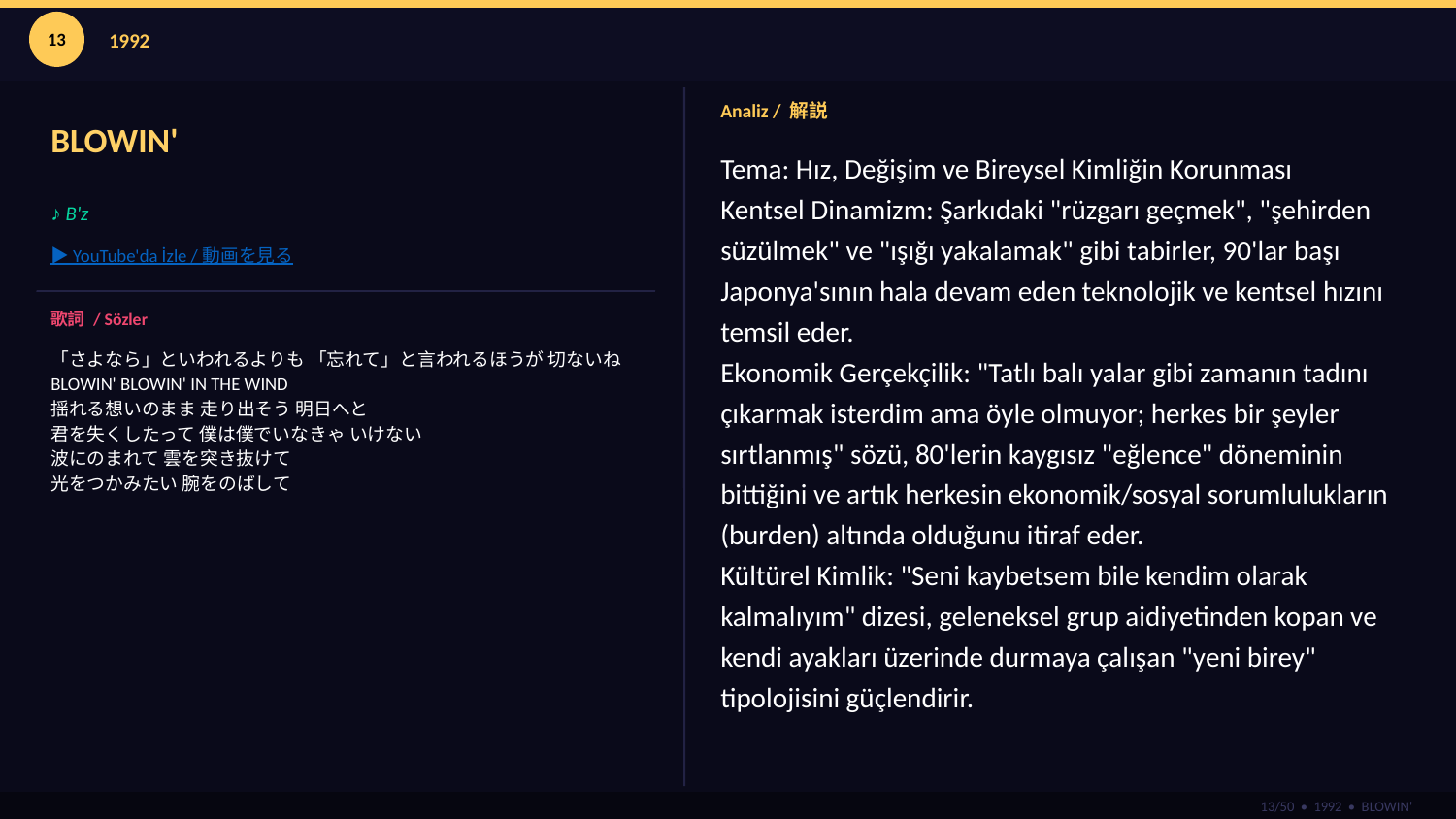

13
1992
BLOWIN'

Analiz / 解説
Tema: Hız, Değişim ve Bireysel Kimliğin Korunması
Kentsel Dinamizm: Şarkıdaki "rüzgarı geçmek", "şehirden süzülmek" ve "ışığı yakalamak" gibi tabirler, 90'lar başı Japonya'sının hala devam eden teknolojik ve kentsel hızını temsil eder.
Ekonomik Gerçekçilik: "Tatlı balı yalar gibi zamanın tadını çıkarmak isterdim ama öyle olmuyor; herkes bir şeyler sırtlanmış" sözü, 80'lerin kaygısız "eğlence" döneminin bittiğini ve artık herkesin ekonomik/sosyal sorumlulukların (burden) altında olduğunu itiraf eder.
Kültürel Kimlik: "Seni kaybetsem bile kendim olarak kalmalıyım" dizesi, geleneksel grup aidiyetinden kopan ve kendi ayakları üzerinde durmaya çalışan "yeni birey" tipolojisini güçlendirir.
♪ B'z
▶ YouTube'da İzle / 動画を見る

歌詞 / Sözler
「さよなら」といわれるよりも 「忘れて」と言われるほうが 切ないね
BLOWIN' BLOWIN' IN THE WIND
揺れる想いのまま 走り出そう 明日へと
君を失くしたって 僕は僕でいなきゃ いけない
波にのまれて 雲を突き抜けて
光をつかみたい 腕をのばして

13/50  •  1992  •  BLOWIN'